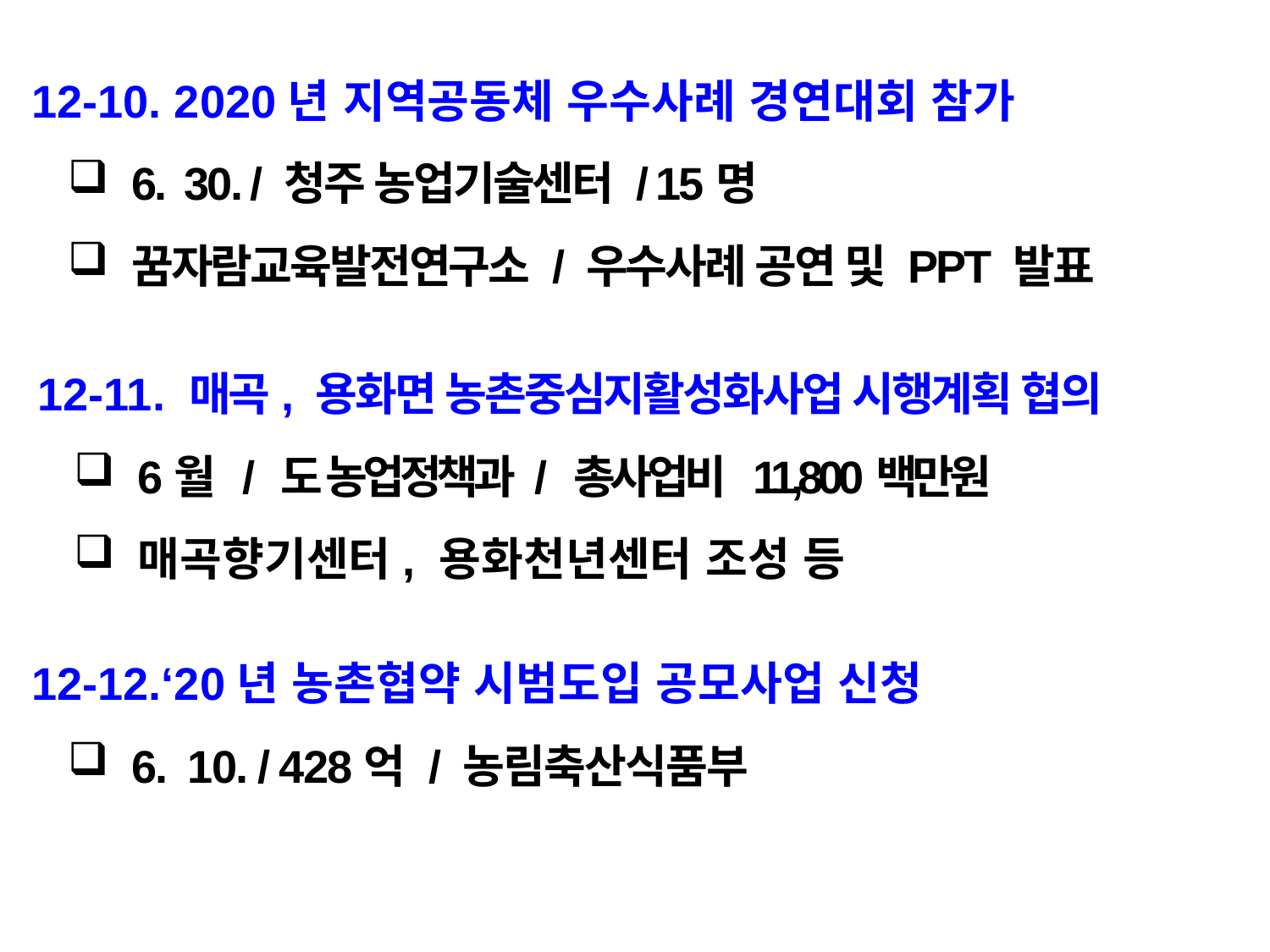

12-10. 2020년 지역공동체 우수사례 경연대회 참가
6.  30. / 청주 농업기술센터 / 15명
꿈자람교육발전연구소 / 우수사례 공연 및 PPT 발표

12-11. 매곡, 용화면 농촌중심지활성화사업 시행계획 협의
6월  /  도 농업정책과 /  총사업비  11,800백만원
매곡향기센터, 용화천년센터 조성 등
12-12.‘20년 농촌협약 시범도입 공모사업 신청
6.  10. / 428억 / 농림축산식품부